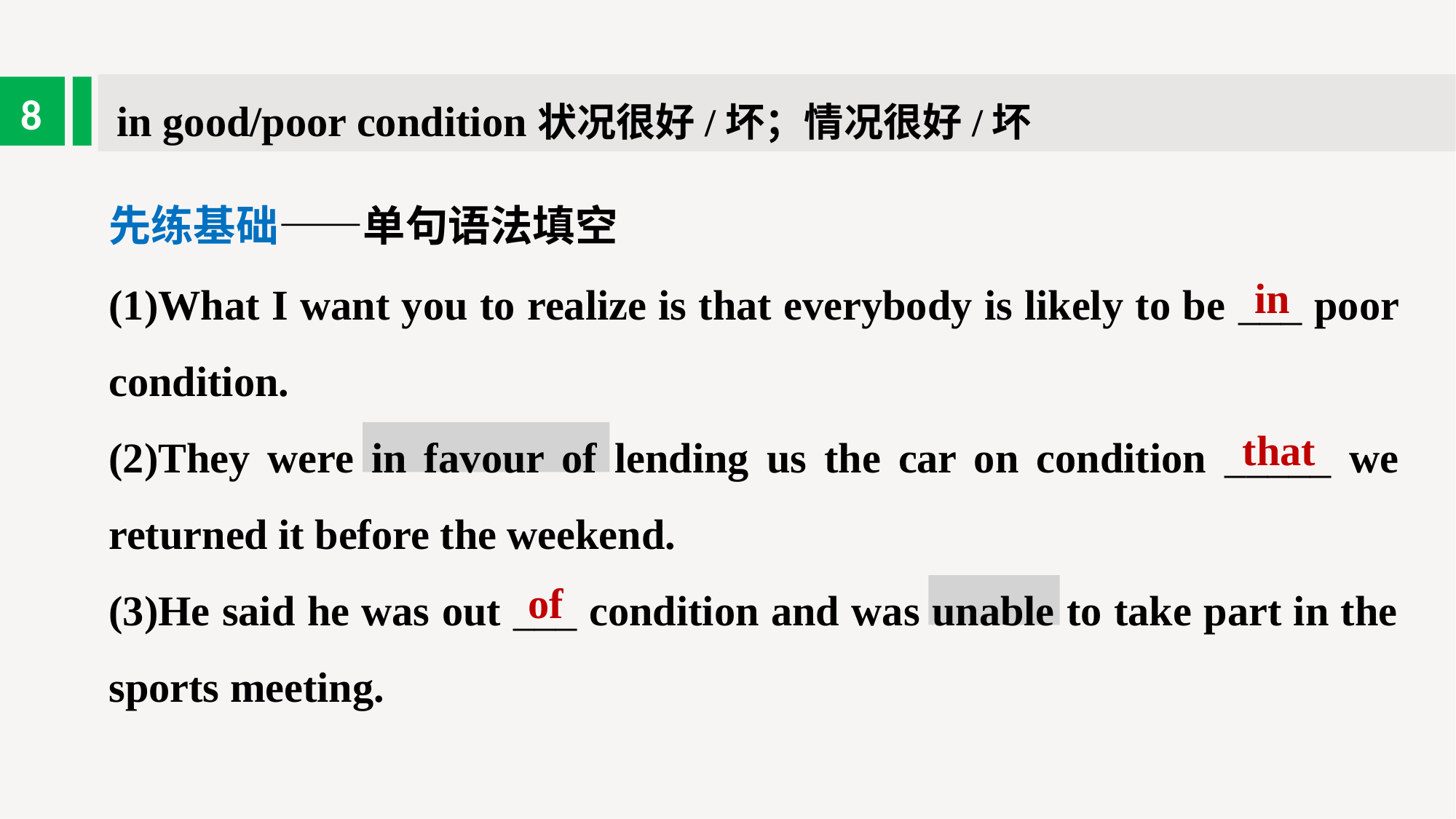

in good/poor condition状况很好/坏；情况很好/坏

8
先练基础——单句语法填空
(1)What I want you to realize is that everybody is likely to be ___ poor condition.
(2)They were in favour of lending us the car on condition _____ we returned it before the weekend.
(3)He said he was out ___ condition and was unable to take part in the sports meeting.
in
that

of